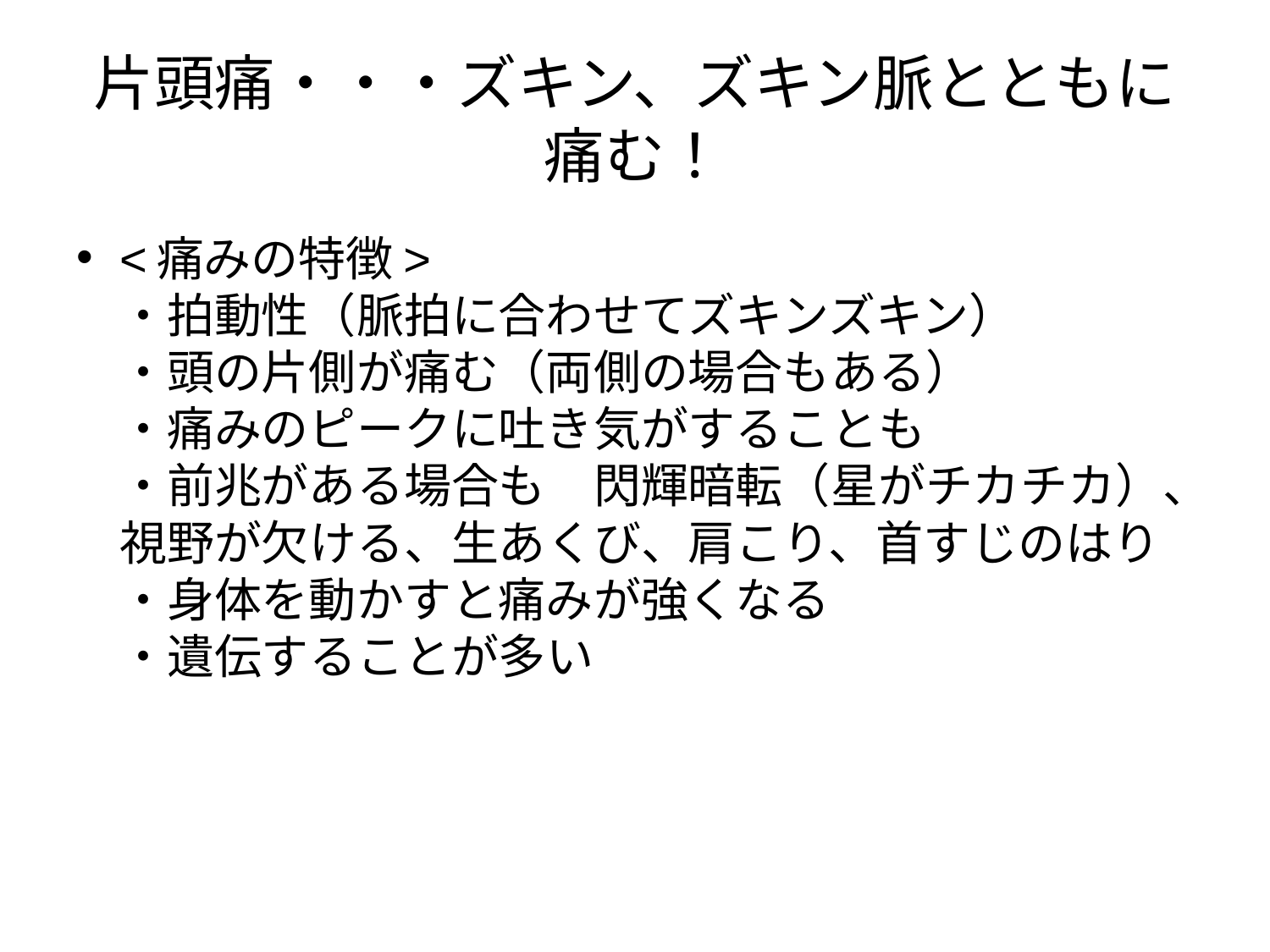

# 片頭痛・・・ズキン、ズキン脈とともに痛む！
<痛みの特徴>
・拍動性（脈拍に合わせてズキンズキン）
・頭の片側が痛む（両側の場合もある）
・痛みのピークに吐き気がすることも
・前兆がある場合も　閃輝暗転（星がチカチカ）、視野が欠ける、生あくび、肩こり、首すじのはり
・身体を動かすと痛みが強くなる
・遺伝することが多い